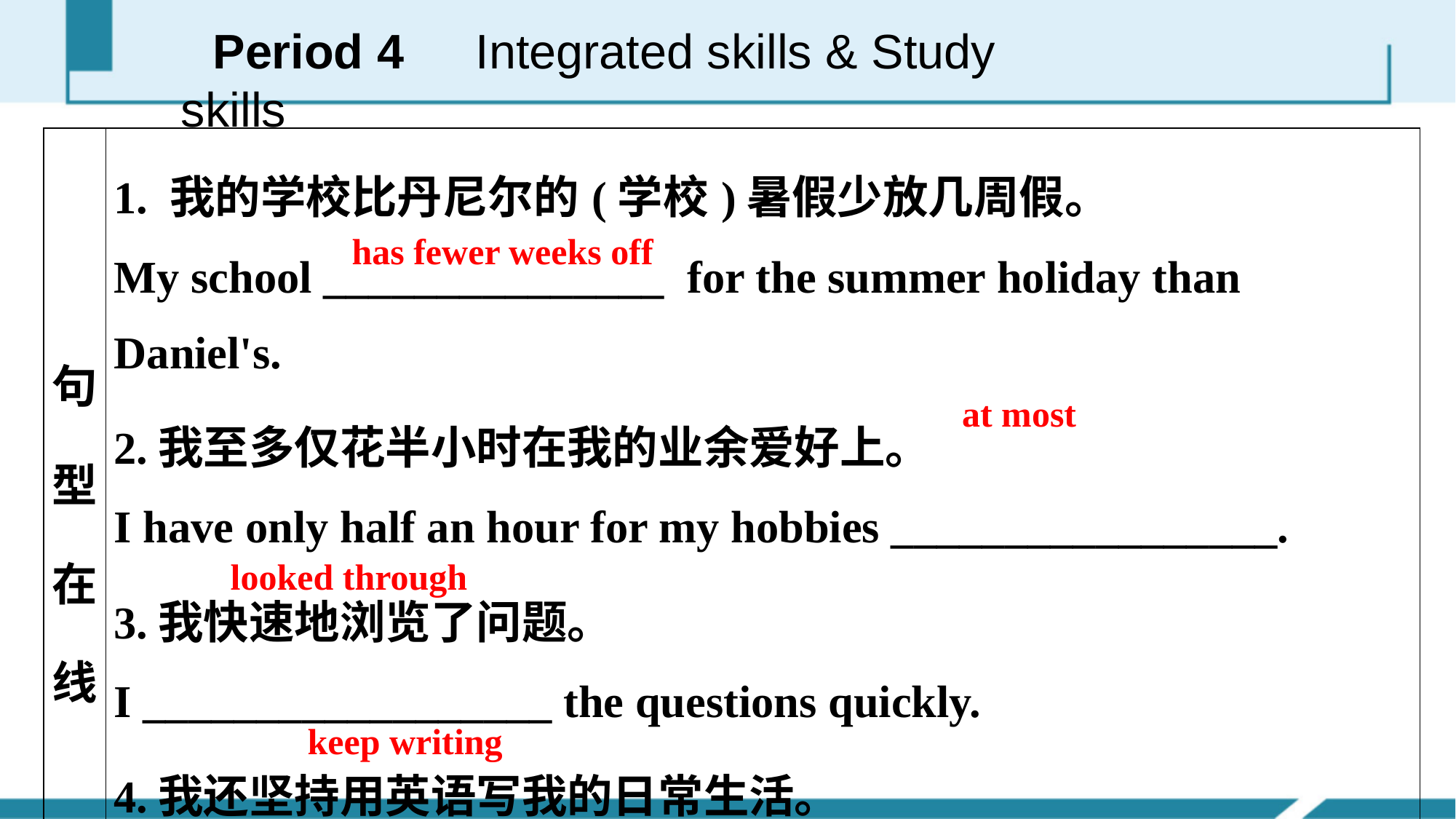

Period 4　Integrated skills & Study skills
| 句型在线 | 1. 我的学校比丹尼尔的(学校)暑假少放几周假。 My school \_\_\_\_\_\_\_\_\_\_\_\_\_\_\_ for the summer holiday than Daniel's. 2.我至多仅花半小时在我的业余爱好上。 I have only half an hour for my hobbies \_\_\_\_\_\_\_\_\_\_\_\_\_\_\_\_\_. 3.我快速地浏览了问题。 I \_\_\_\_\_\_\_\_\_\_\_\_\_\_\_\_\_\_ the questions quickly. 4.我还坚持用英语写我的日常生活。 I also \_\_\_\_\_\_\_\_\_\_\_\_\_\_\_\_\_\_ in English about my daily life. |
| --- | --- |
has fewer weeks off
at most
looked through
keep writing